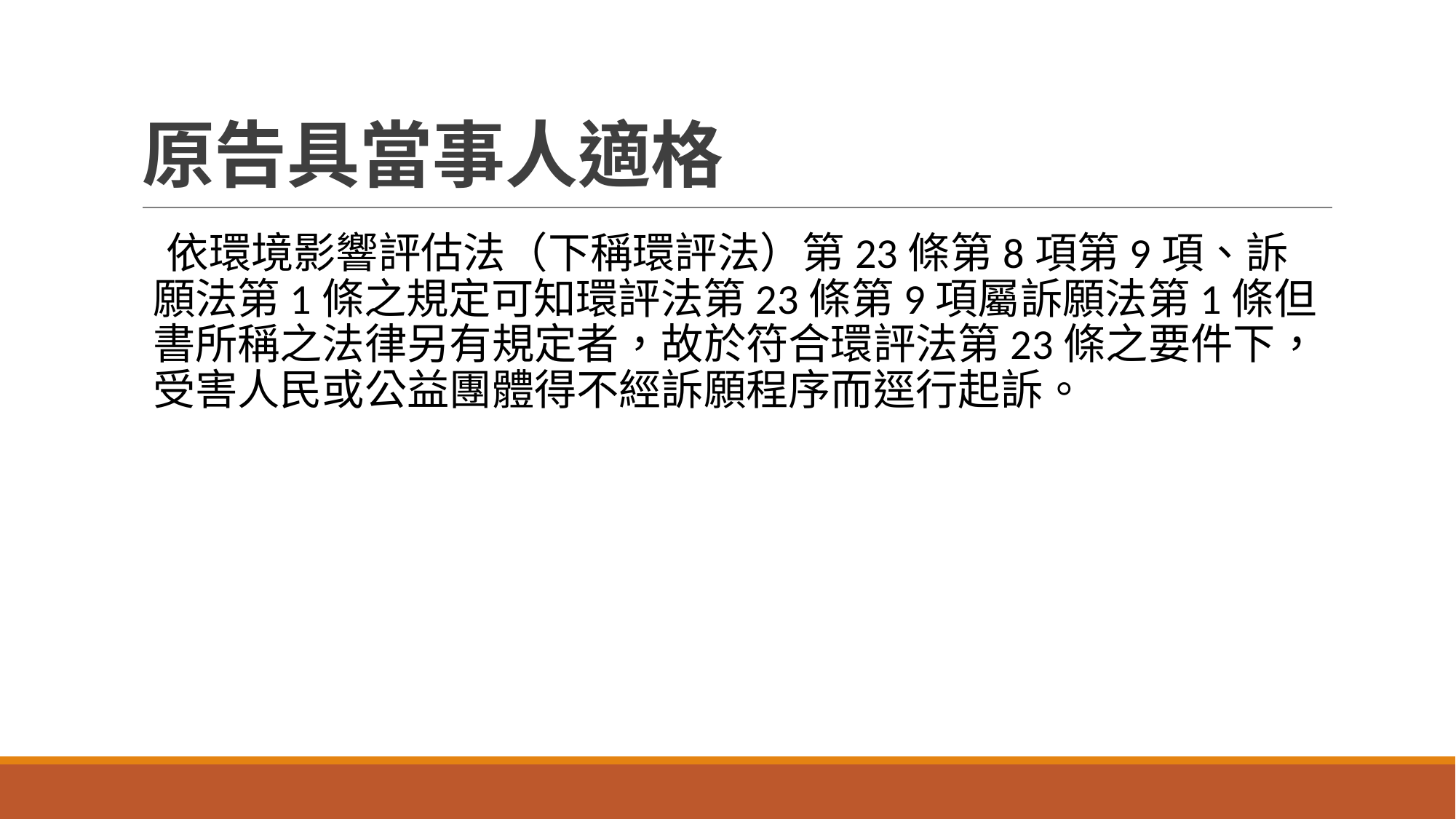

# 原告具當事人適格
依環境影響評估法（下稱環評法）第23條第8項第9項、訴願法第1條之規定可知環評法第23條第9項屬訴願法第1條但書所稱之法律另有規定者，故於符合環評法第23條之要件下，受害人民或公益團體得不經訴願程序而逕行起訴。